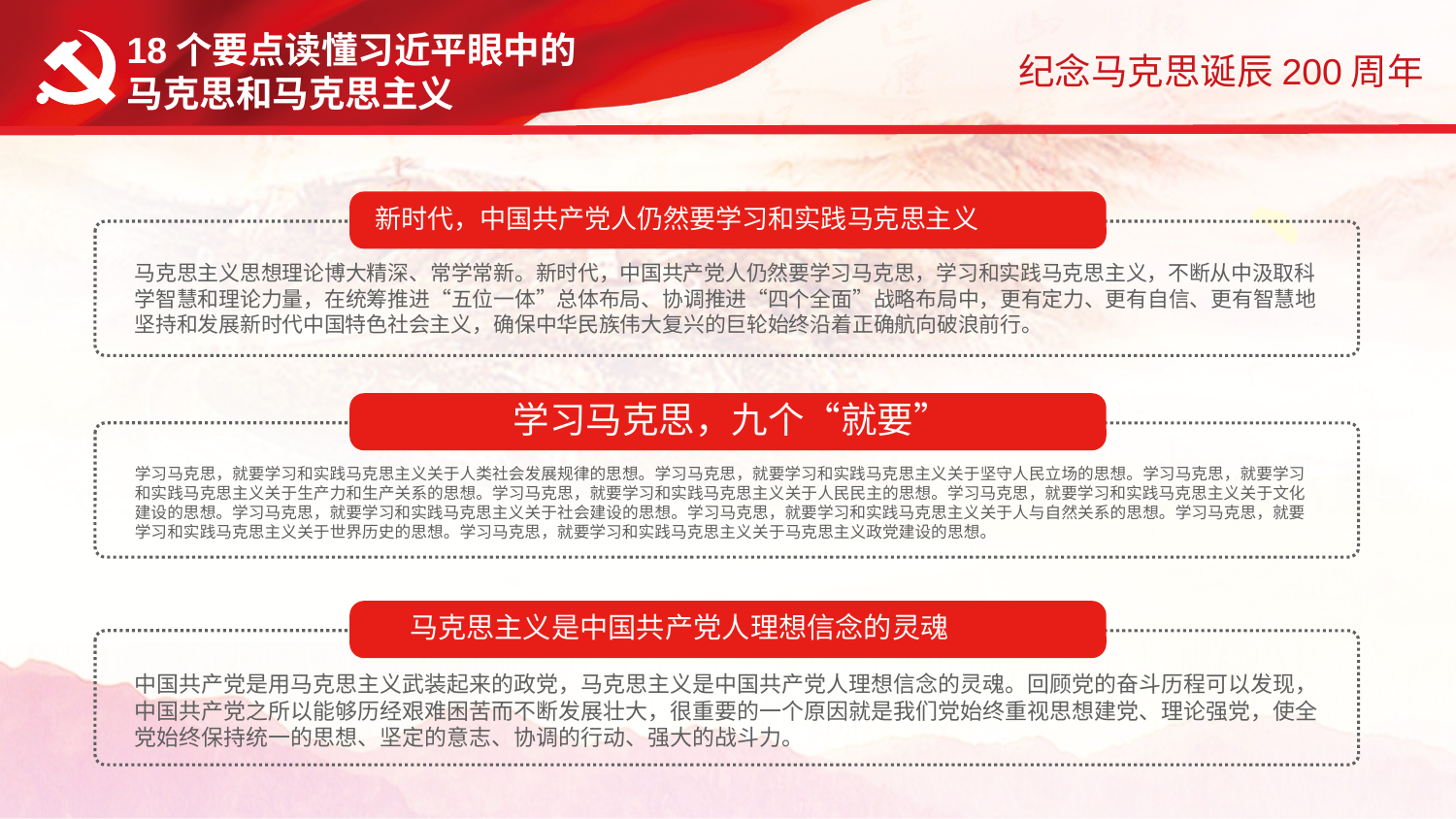

18个要点读懂习近平眼中的
马克思和马克思主义

新时代，中国共产党人仍然要学习和实践马克思主义

马克思主义思想理论博大精深、常学常新。新时代，中国共产党人仍然要学习马克思，学习和实践马克思主义，不断从中汲取科学智慧和理论力量，在统筹推进“五位一体”总体布局、协调推进“四个全面”战略布局中，更有定力、更有自信、更有智慧地坚持和发展新时代中国特色社会主义，确保中华民族伟大复兴的巨轮始终沿着正确航向破浪前行。
学习马克思，九个“就要”

学习马克思，就要学习和实践马克思主义关于人类社会发展规律的思想。学习马克思，就要学习和实践马克思主义关于坚守人民立场的思想。学习马克思，就要学习和实践马克思主义关于生产力和生产关系的思想。学习马克思，就要学习和实践马克思主义关于人民民主的思想。学习马克思，就要学习和实践马克思主义关于文化建设的思想。学习马克思，就要学习和实践马克思主义关于社会建设的思想。学习马克思，就要学习和实践马克思主义关于人与自然关系的思想。学习马克思，就要学习和实践马克思主义关于世界历史的思想。学习马克思，就要学习和实践马克思主义关于马克思主义政党建设的思想。

马克思主义是中国共产党人理想信念的灵魂

中国共产党是用马克思主义武装起来的政党，马克思主义是中国共产党人理想信念的灵魂。回顾党的奋斗历程可以发现，中国共产党之所以能够历经艰难困苦而不断发展壮大，很重要的一个原因就是我们党始终重视思想建党、理论强党，使全党始终保持统一的思想、坚定的意志、协调的行动、强大的战斗力。
字符延长可删除